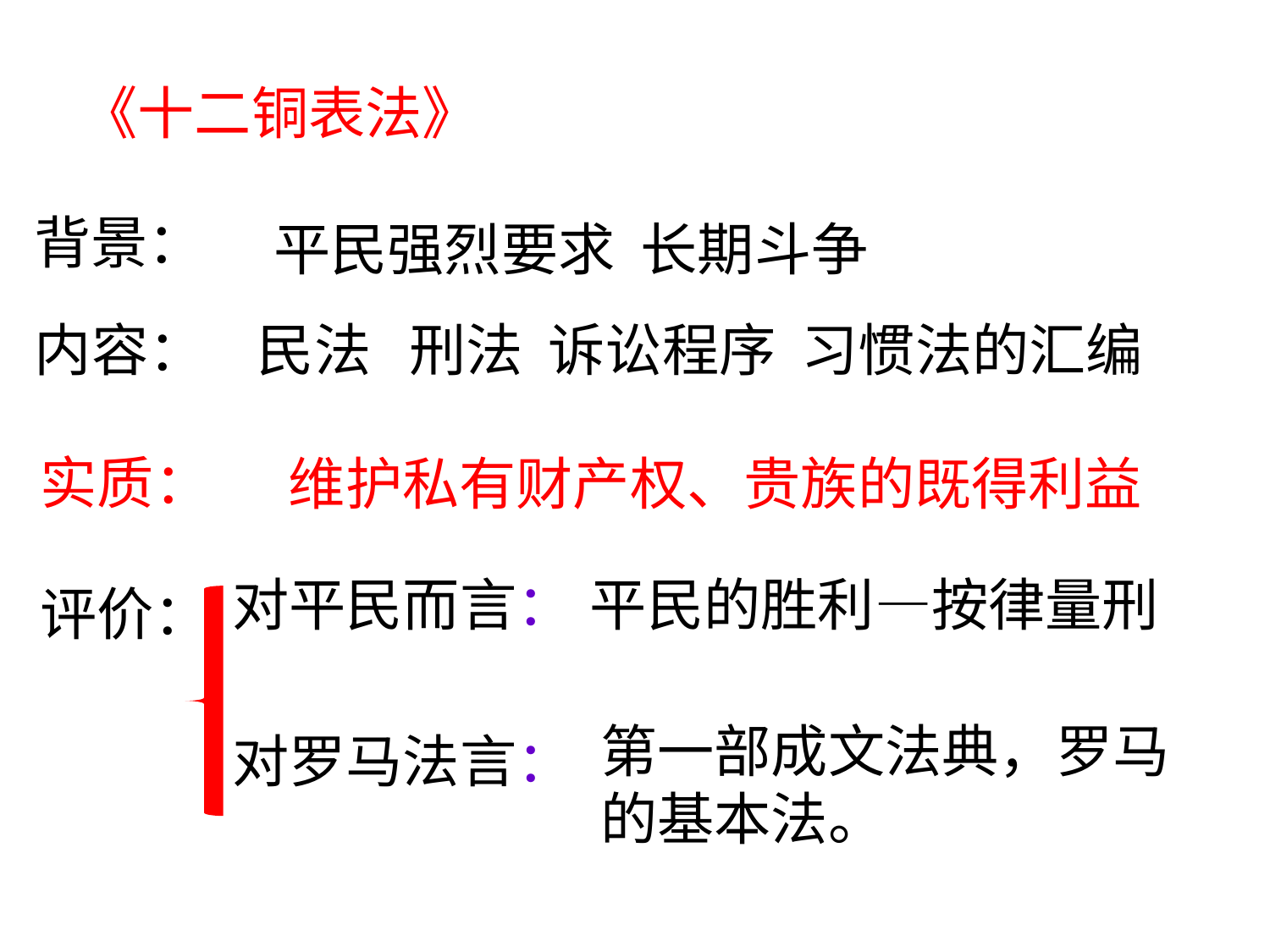

《十二铜表法》
背景：
平民强烈要求  长期斗争
民法   刑法  诉讼程序  习惯法的汇编
内容：
实质：
维护私有财产权、贵族的既得利益
对平民而言：
平民的胜利—按律量刑
评价：

第一部成文法典，罗马的基本法。
对罗马法言：